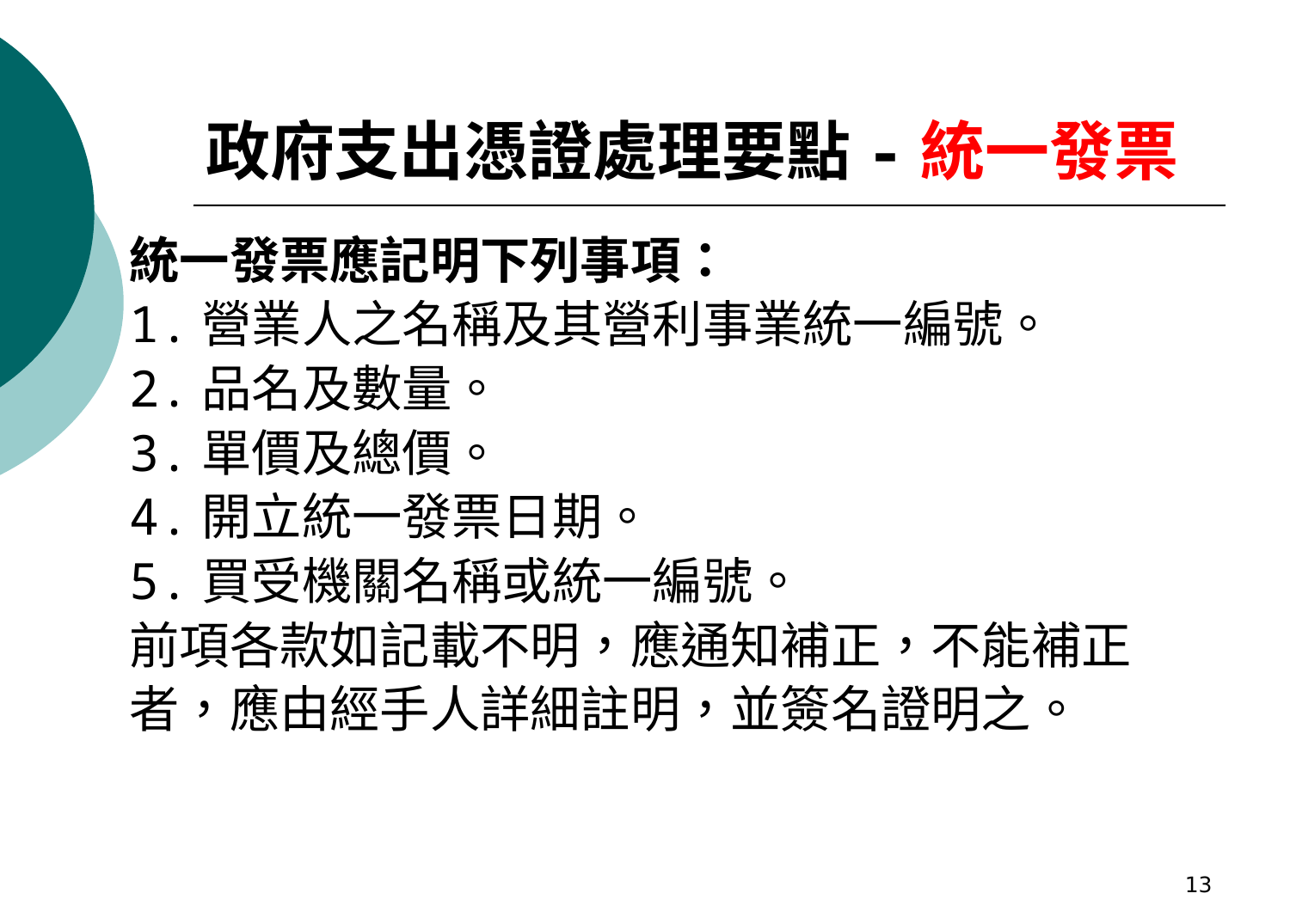

# 政府支出憑證處理要點-統一發票
統一發票應記明下列事項：
1.營業人之名稱及其營利事業統一編號。
2.品名及數量。
3.單價及總價。
4.開立統一發票日期。
5.買受機關名稱或統一編號。
前項各款如記載不明，應通知補正，不能補正
者，應由經手人詳細註明，並簽名證明之。

13